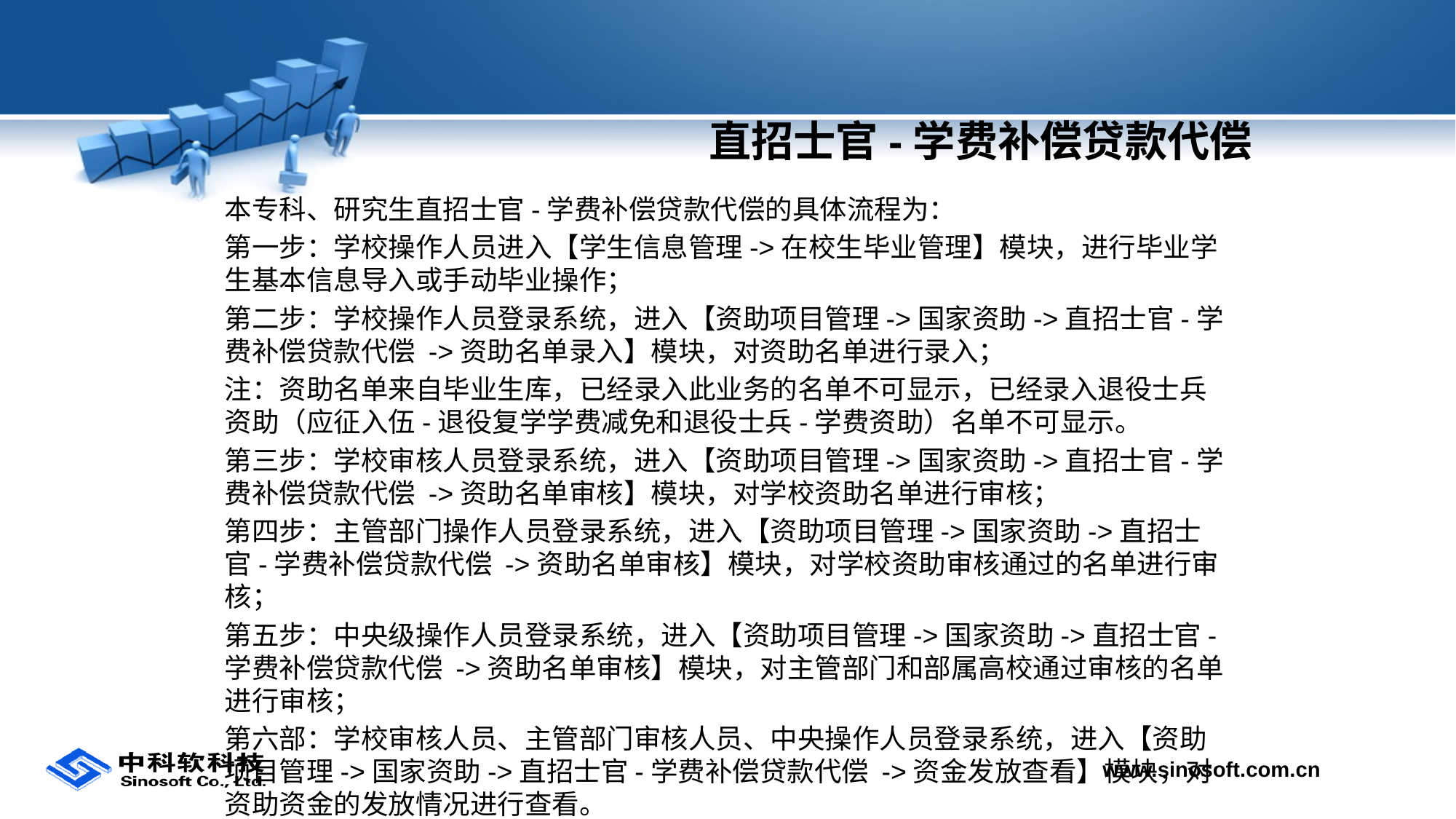

直招士官-学费补偿贷款代偿
本专科、研究生直招士官-学费补偿贷款代偿的具体流程为：
第一步：学校操作人员进入【学生信息管理->在校生毕业管理】模块，进行毕业学生基本信息导入或手动毕业操作；
第二步：学校操作人员登录系统，进入【资助项目管理->国家资助->直招士官-学费补偿贷款代偿 ->资助名单录入】模块，对资助名单进行录入；
注：资助名单来自毕业生库，已经录入此业务的名单不可显示，已经录入退役士兵资助（应征入伍-退役复学学费减免和退役士兵-学费资助）名单不可显示。
第三步：学校审核人员登录系统，进入【资助项目管理->国家资助->直招士官-学费补偿贷款代偿 ->资助名单审核】模块，对学校资助名单进行审核；
第四步：主管部门操作人员登录系统，进入【资助项目管理->国家资助->直招士官-学费补偿贷款代偿 ->资助名单审核】模块，对学校资助审核通过的名单进行审核；
第五步：中央级操作人员登录系统，进入【资助项目管理->国家资助->直招士官-学费补偿贷款代偿 ->资助名单审核】模块，对主管部门和部属高校通过审核的名单进行审核；
第六部：学校审核人员、主管部门审核人员、中央操作人员登录系统，进入【资助项目管理->国家资助->直招士官-学费补偿贷款代偿 ->资金发放查看】模块，对资助资金的发放情况进行查看。